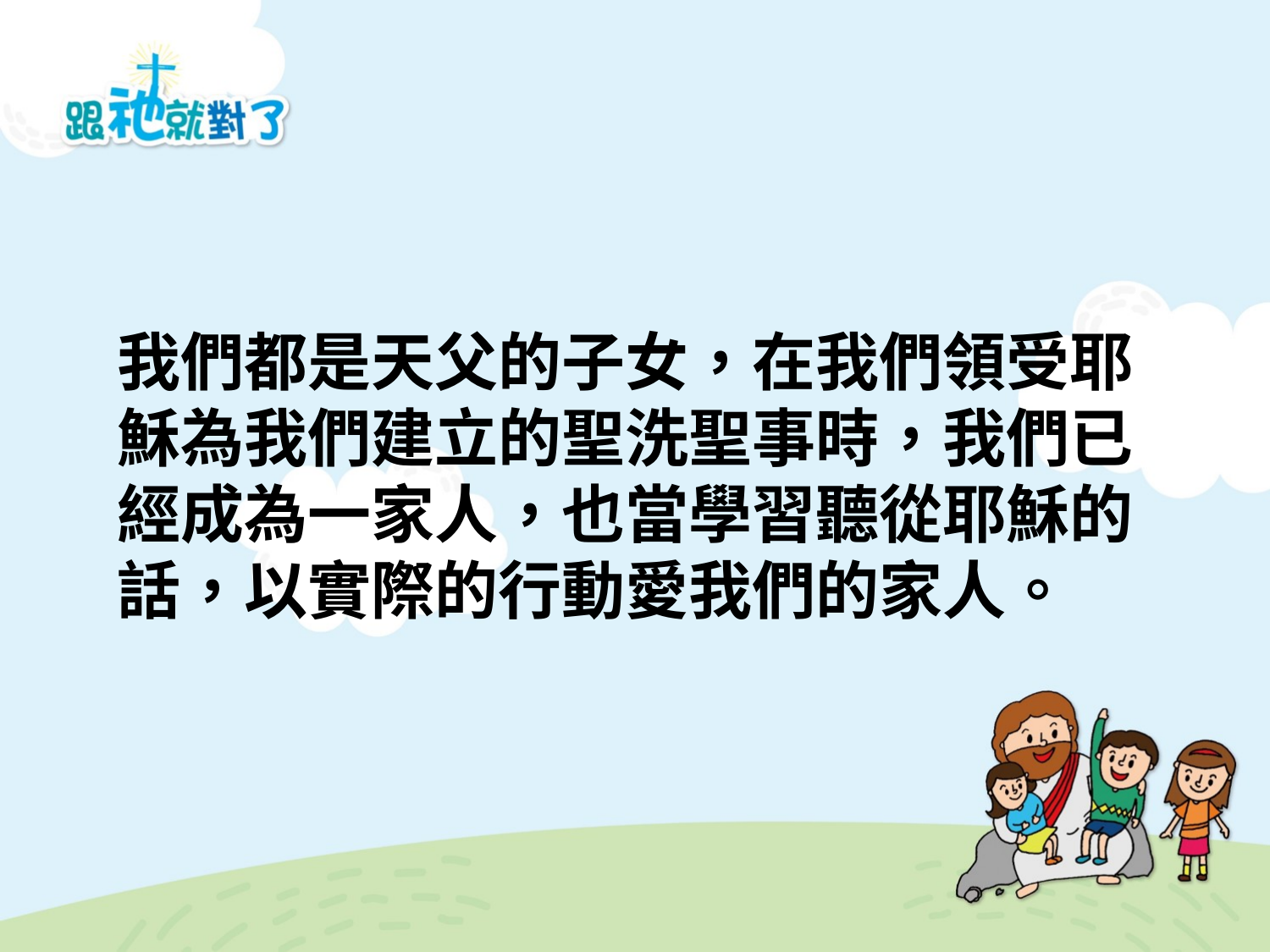

我們都是天父的子女，在我們領受耶穌為我們建立的聖洗聖事時，我們已經成為一家人，也當學習聽從耶穌的話，以實際的行動愛我們的家人。